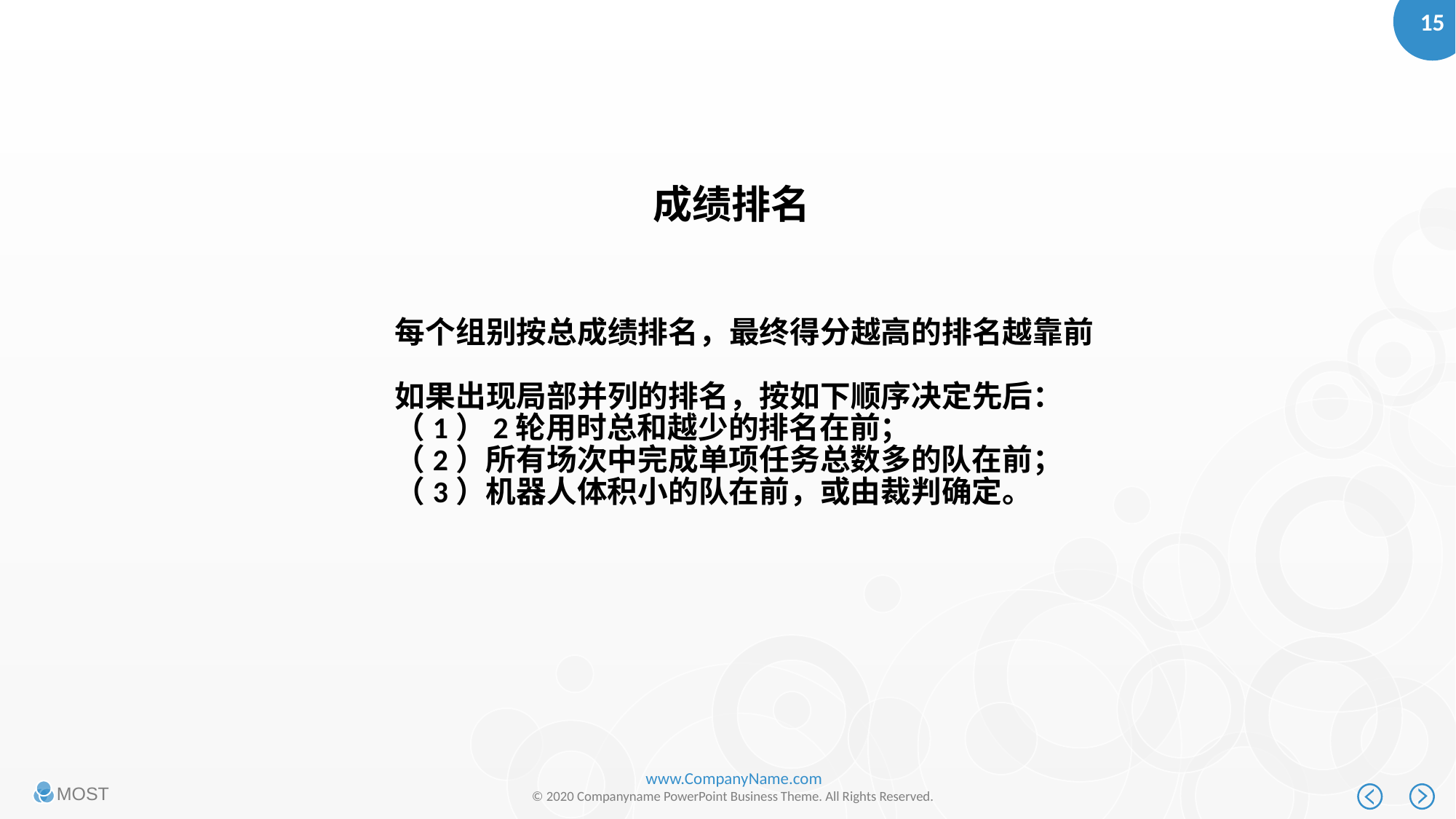

成绩排名
每个组别按总成绩排名，最终得分越高的排名越靠前
如果出现局部并列的排名，按如下顺序决定先后：
（1）2轮用时总和越少的排名在前；
（2）所有场次中完成单项任务总数多的队在前；
（3）机器人体积小的队在前，或由裁判确定。